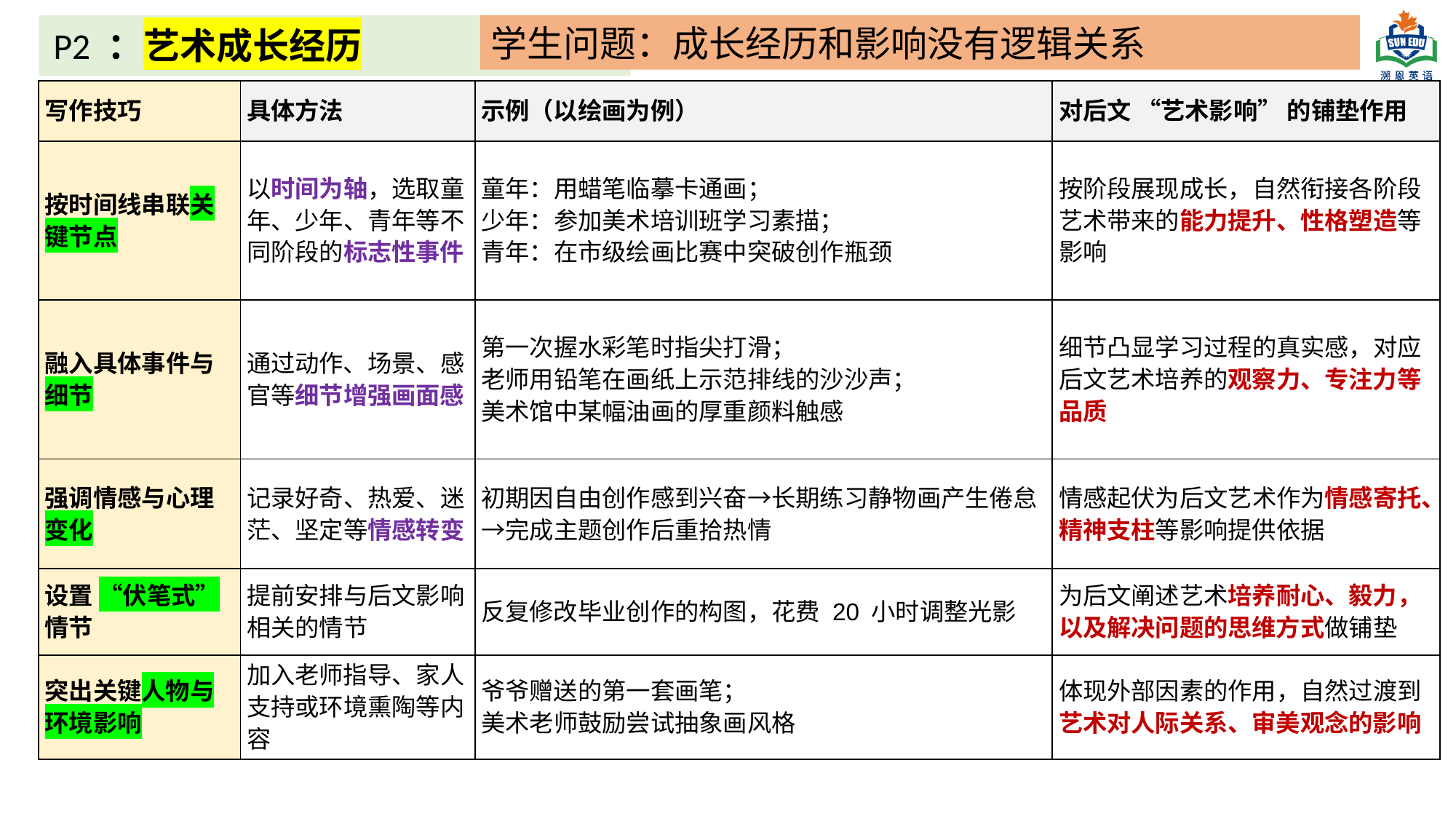

P2 ：艺术成长经历
学生问题：成长经历和影响没有逻辑关系
| 写作技巧 | 具体方法 | 示例（以绘画为例） | 对后文 “艺术影响” 的铺垫作用 |
| --- | --- | --- | --- |
| 按时间线串联关键节点 | 以时间为轴，选取童年、少年、青年等不同阶段的标志性事件 | 童年：用蜡笔临摹卡通画； 少年：参加美术培训班学习素描； 青年：在市级绘画比赛中突破创作瓶颈 | 按阶段展现成长，自然衔接各阶段艺术带来的能力提升、性格塑造等影响 |
| 融入具体事件与细节 | 通过动作、场景、感官等细节增强画面感 | 第一次握水彩笔时指尖打滑； 老师用铅笔在画纸上示范排线的沙沙声； 美术馆中某幅油画的厚重颜料触感 | 细节凸显学习过程的真实感，对应后文艺术培养的观察力、专注力等品质 |
| 强调情感与心理变化 | 记录好奇、热爱、迷茫、坚定等情感转变 | 初期因自由创作感到兴奋→长期练习静物画产生倦怠→完成主题创作后重拾热情 | 情感起伏为后文艺术作为情感寄托、精神支柱等影响提供依据 |
| 设置 “伏笔式” 情节 | 提前安排与后文影响相关的情节 | 反复修改毕业创作的构图，花费 20 小时调整光影 | 为后文阐述艺术培养耐心、毅力，以及解决问题的思维方式做铺垫 |
| 突出关键人物与环境影响 | 加入老师指导、家人支持或环境熏陶等内容 | 爷爷赠送的第一套画笔； 美术老师鼓励尝试抽象画风格 | 体现外部因素的作用，自然过渡到艺术对人际关系、审美观念的影响 |